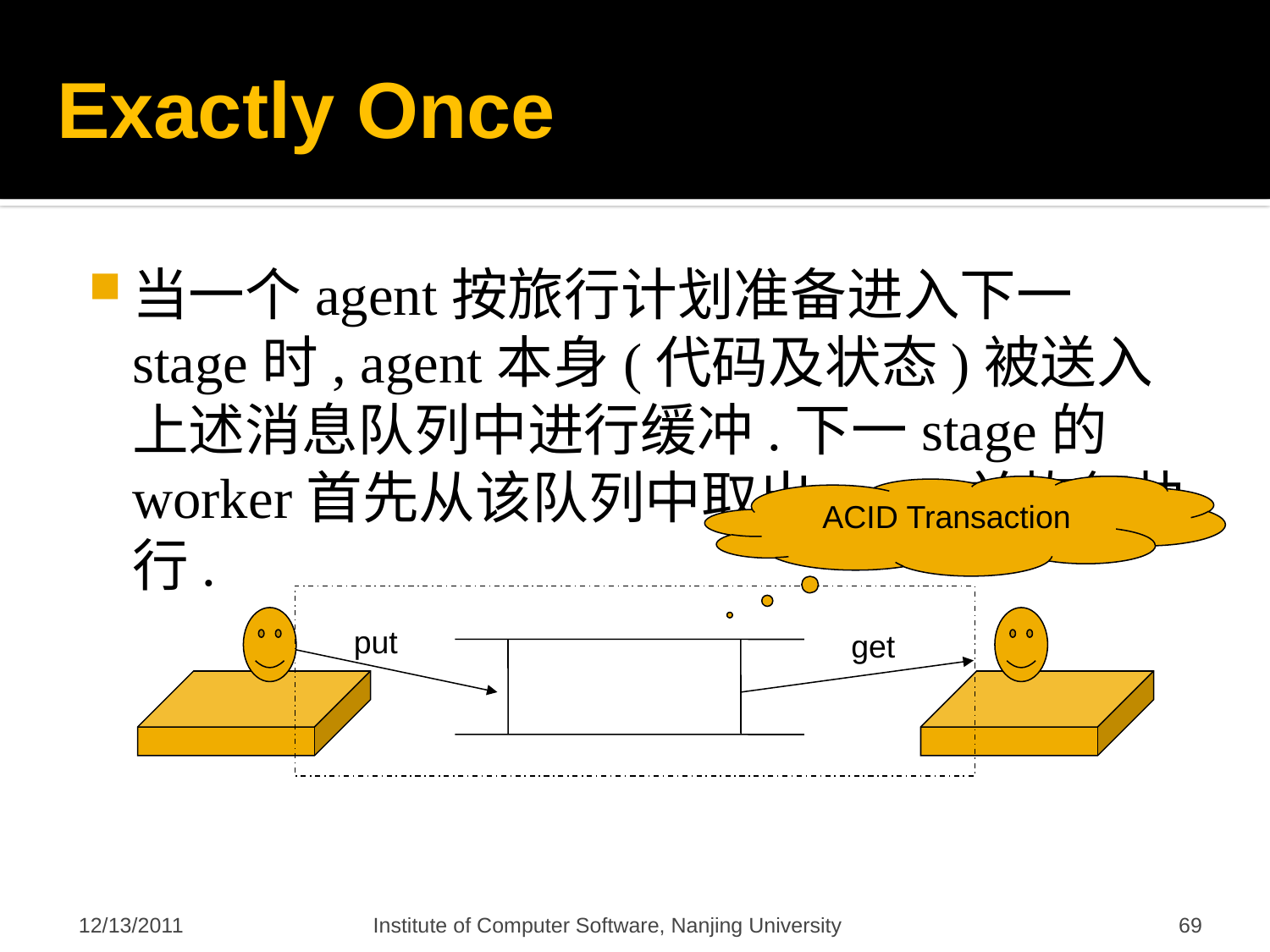

# Exactly Once
当一个agent按旅行计划准备进入下一stage时, agent本身(代码及状态)被送入上述消息队列中进行缓冲.下一stage的worker首先从该队列中取出agent并恢复执行.
ACID Transaction

put

get

69
12/13/2011
Institute of Computer Software, Nanjing University
69